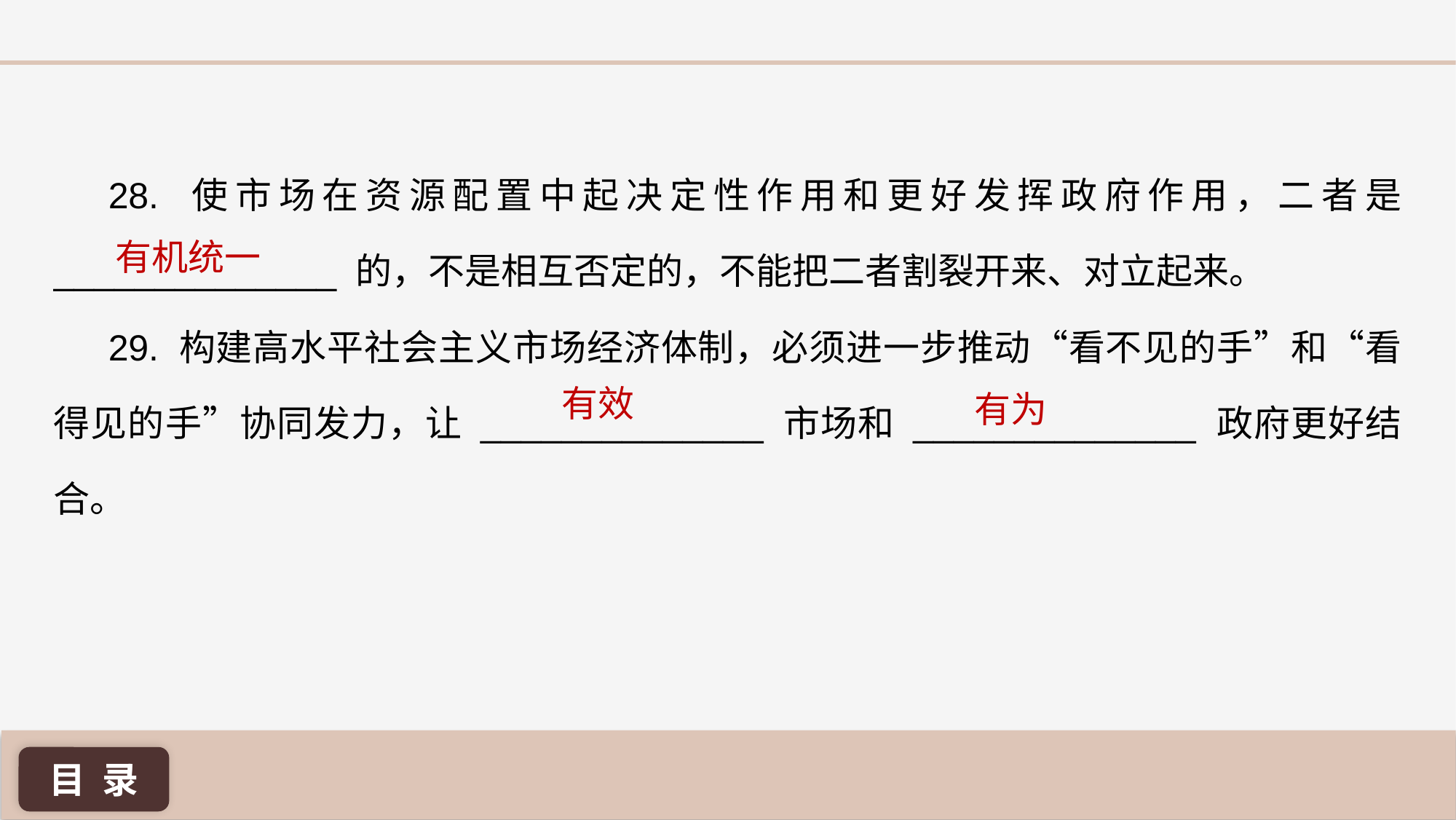

28. 使市场在资源配置中起决定性作用和更好发挥政府作用，二者是 ______________ 的，不是相互否定的，不能把二者割裂开来、对立起来。
29. 构建高水平社会主义市场经济体制，必须进一步推动“看不见的手”和“看得见的手”协同发力，让 ______________ 市场和 ______________ 政府更好结合。
有机统一
有效
有为